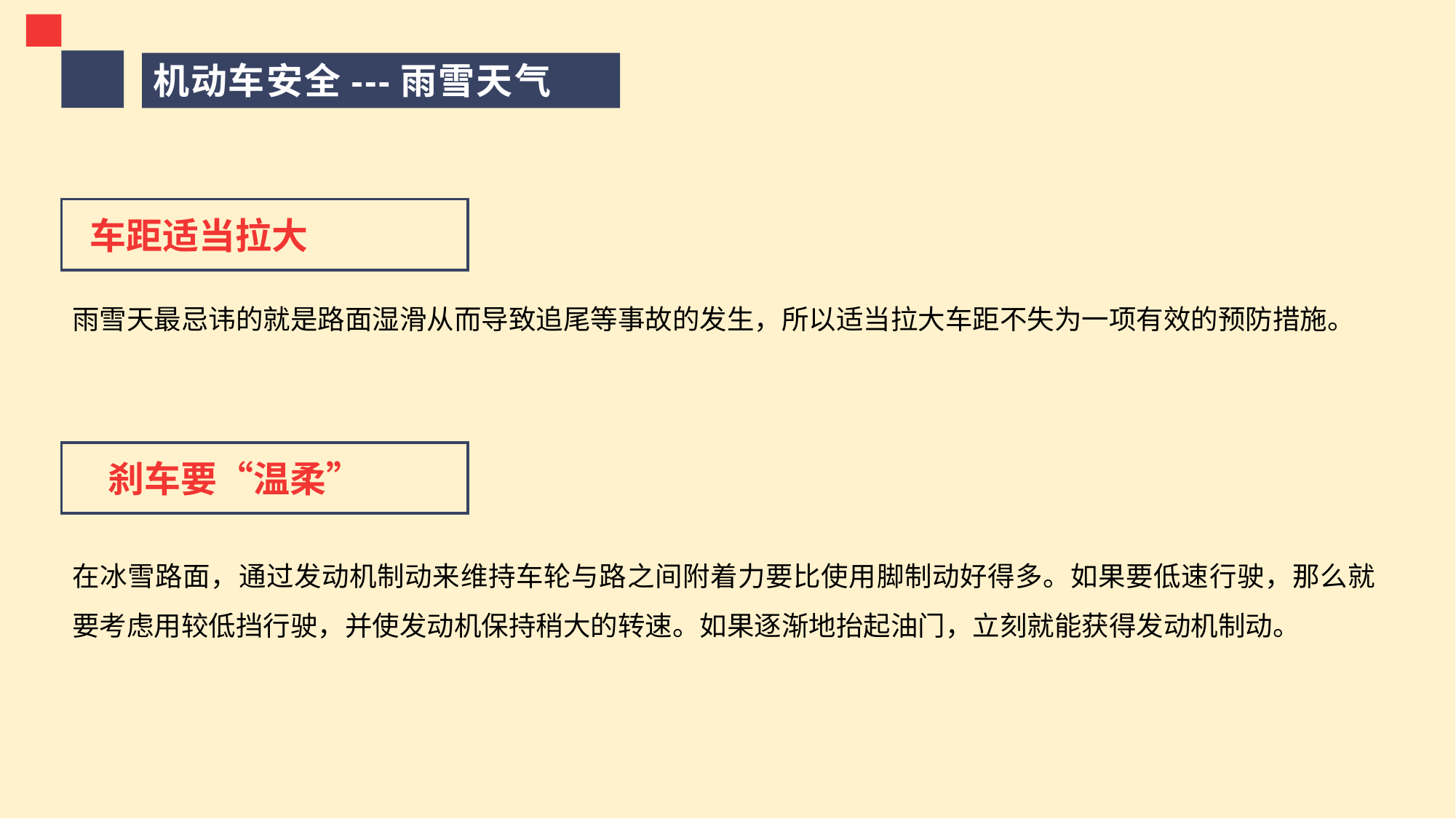

机动车安全---雨雪天气

车距适当拉大
雨雪天最忌讳的就是路面湿滑从而导致追尾等事故的发生，所以适当拉大车距不失为一项有效的预防措施。

 刹车要“温柔”
在冰雪路面，通过发动机制动来维持车轮与路之间附着力要比使用脚制动好得多。如果要低速行驶，那么就要考虑用较低挡行驶，并使发动机保持稍大的转速。如果逐渐地抬起油门，立刻就能获得发动机制动。